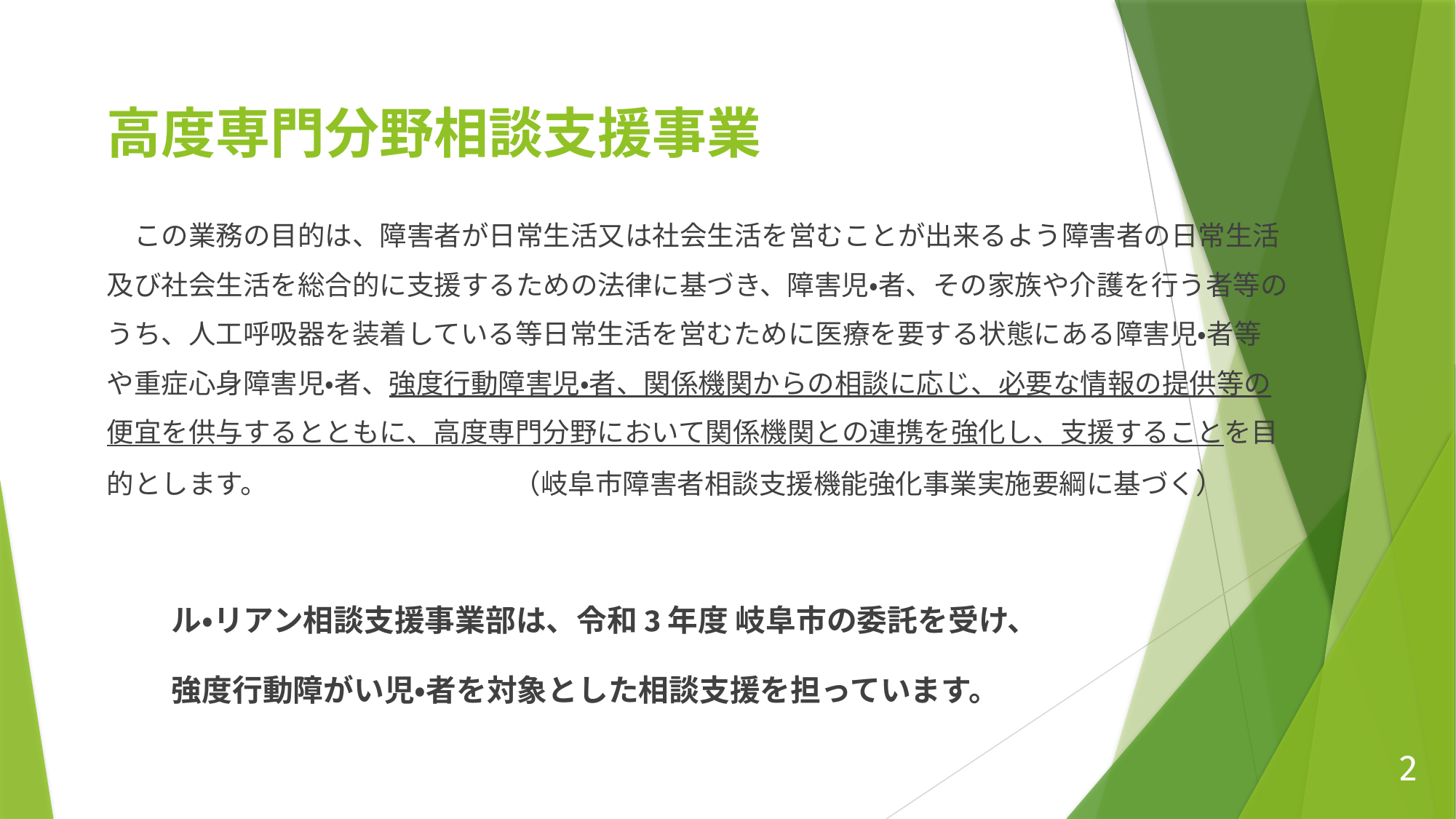

# 高度専門分野相談支援事業
　この業務の目的は、障害者が日常生活又は社会生活を営むことが出来るよう障害者の日常生活及び社会生活を総合的に支援するための法律に基づき、障害児・者、その家族や介護を行う者等のうち、人工呼吸器を装着している等日常生活を営むために医療を要する状態にある障害児・者等や重症心身障害児・者、強度行動障害児・者、関係機関からの相談に応じ、必要な情報の提供等の便宜を供与するとともに、高度専門分野において関係機関との連携を強化し、支援することを目的とします。　　　　　　　　　（岐阜市障害者相談支援機能強化事業実施要綱に基づく）
ル・リアン相談支援事業部は、令和3年度 岐阜市の委託を受け、
強度行動障がい児・者を対象とした相談支援を担っています。
2